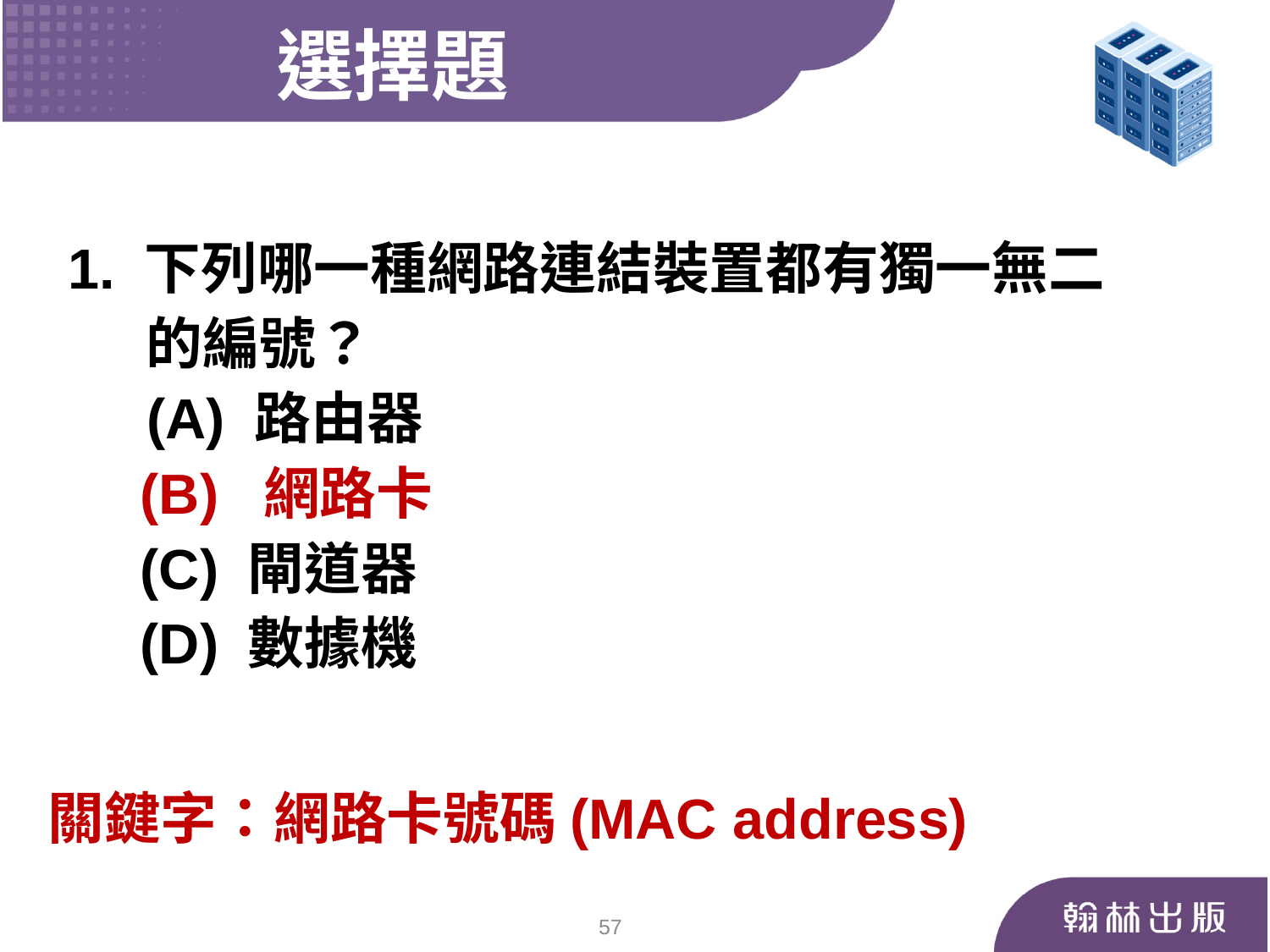

選擇題
1. 下列哪一種網路連結裝置都有獨一無二
     的編號？
     (A) 路由器
	   (B)  網路卡
	   (C) 閘道器
	   (D) 數據機
關鍵字：網路卡號碼(MAC address)
57